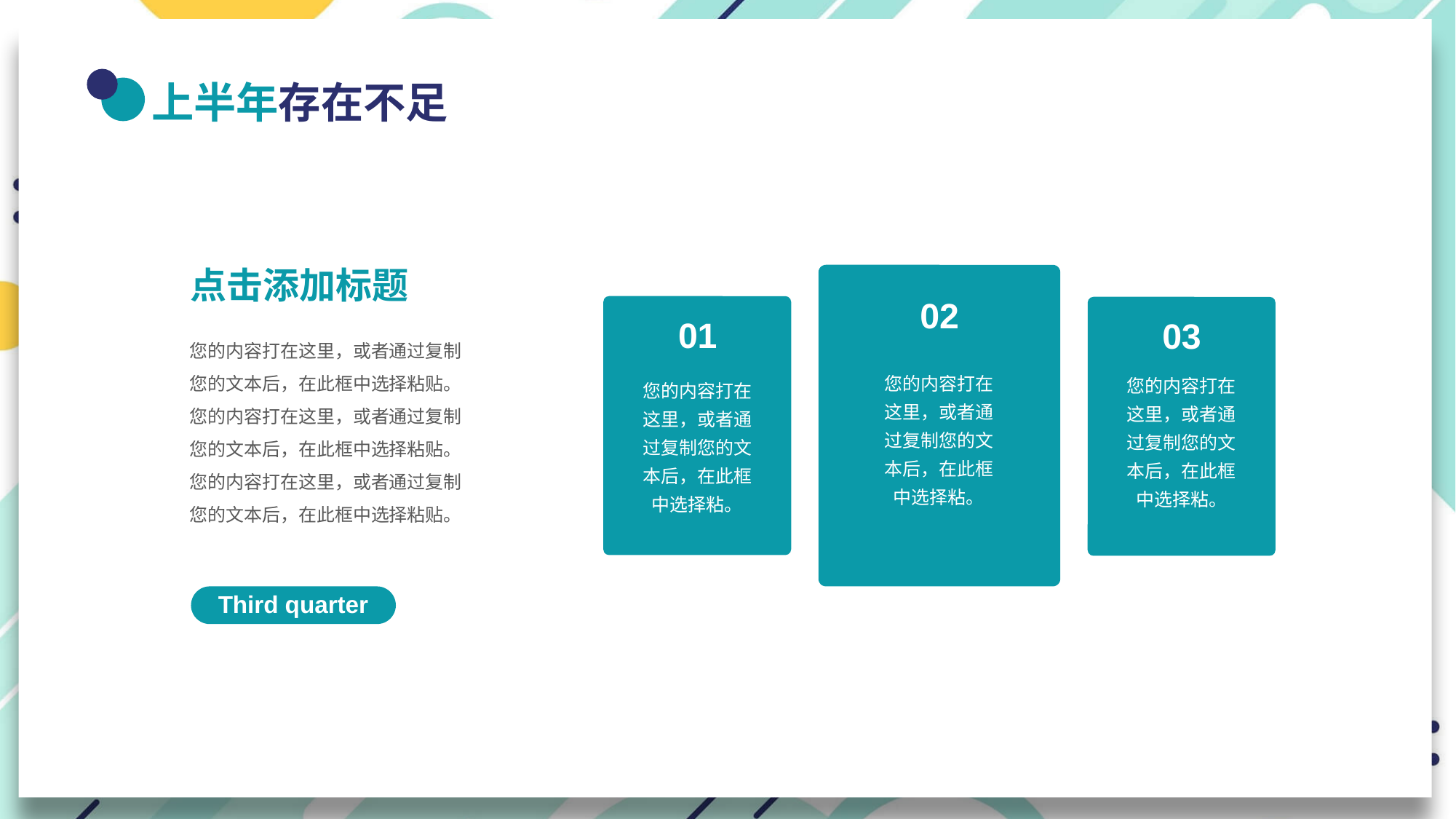

上半年存在不足

点击添加标题

02

01
您的内容打在这里，或者通过复制您的文本后，在此框中选择粘。

03
您的内容打在这里，或者通过复制您的文本后，在此框中选择粘。

您的内容打在这里，或者通过复制您的文本后，在此框中选择粘贴。您的内容打在这里，或者通过复制您的文本后，在此框中选择粘贴。您的内容打在这里，或者通过复制您的文本后，在此框中选择粘贴。
您的内容打在这里，或者通过复制您的文本后，在此框中选择粘。

Third quarter